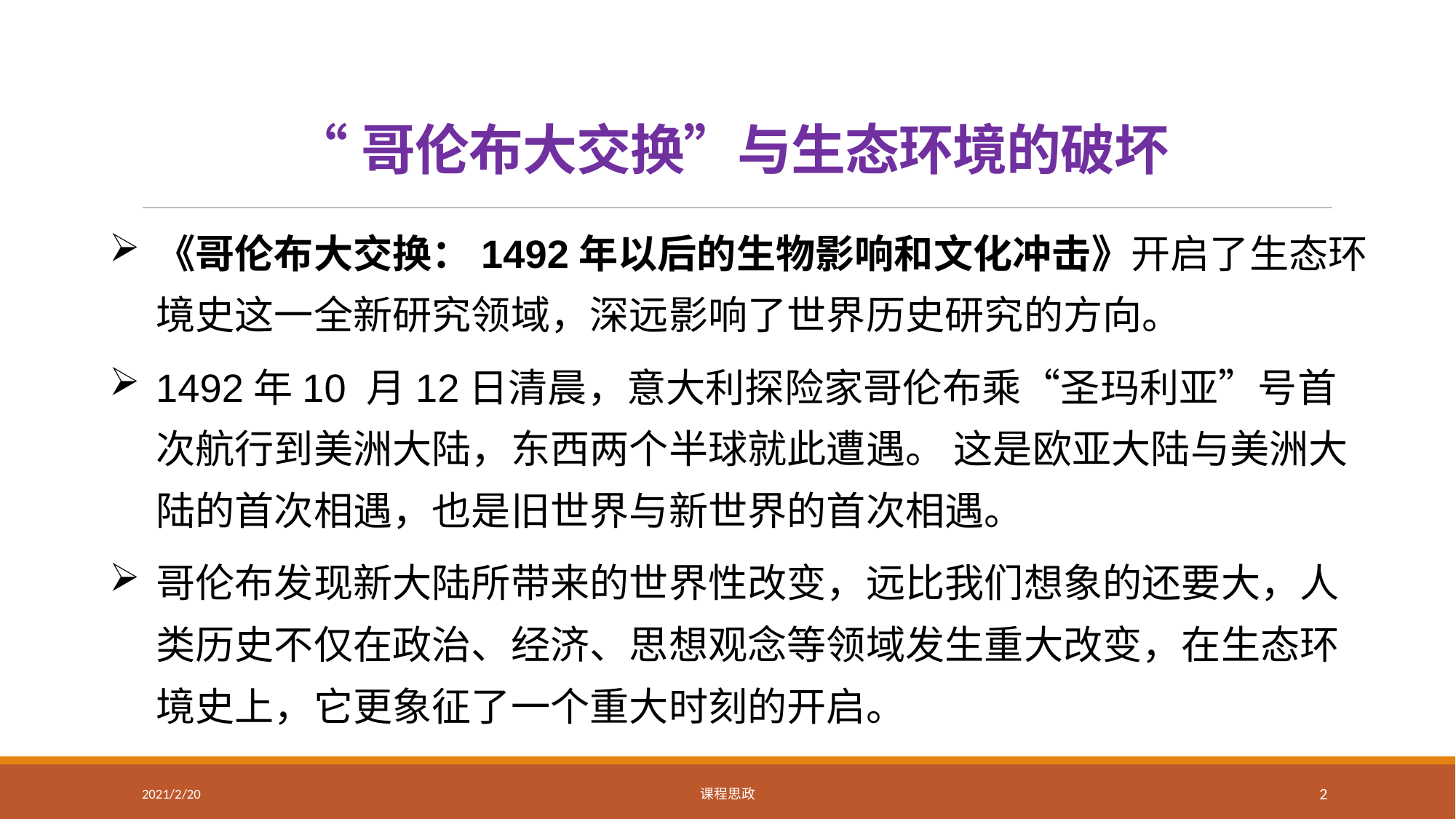

# “哥伦布大交换”与生态环境的破坏
《哥伦布大交换：1492年以后的生物影响和文化冲击》开启了生态环境史这一全新研究领域，深远影响了世界历史研究的方向。
1492年10 月12日清晨，意大利探险家哥伦布乘“圣玛利亚”号首次航行到美洲大陆，东西两个半球就此遭遇。 这是欧亚大陆与美洲大陆的首次相遇，也是旧世界与新世界的首次相遇。
哥伦布发现新大陆所带来的世界性改变，远比我们想象的还要大，人类历史不仅在政治、经济、思想观念等领域发生重大改变，在生态环境史上，它更象征了一个重大时刻的开启。

2021/2/20
课程思政
2